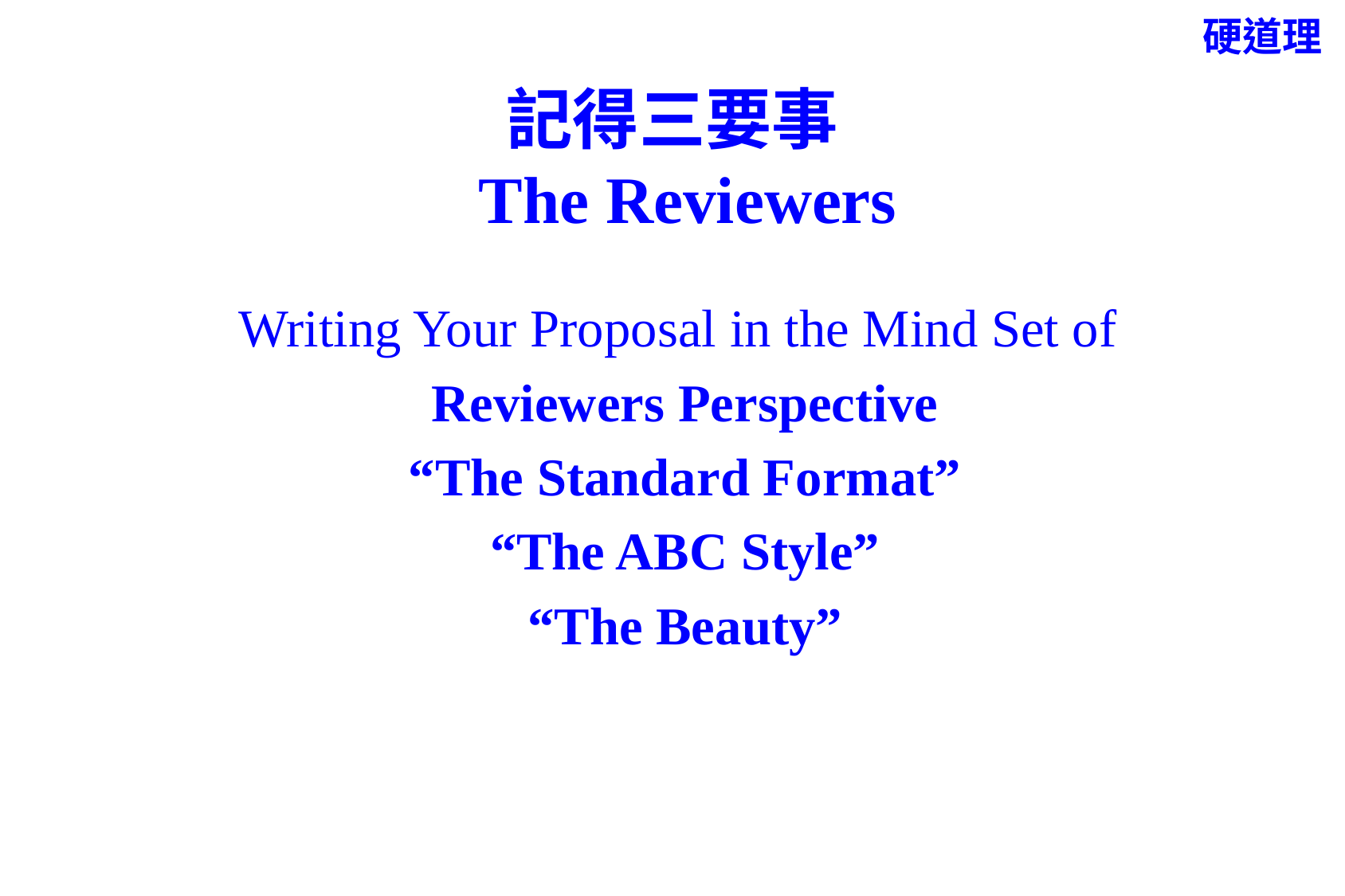

硬道理
# 記得三要事 The Reviewers
Writing Your Proposal in the Mind Set of
Reviewers Perspective
“The Standard Format”
“The ABC Style”
“The Beauty”